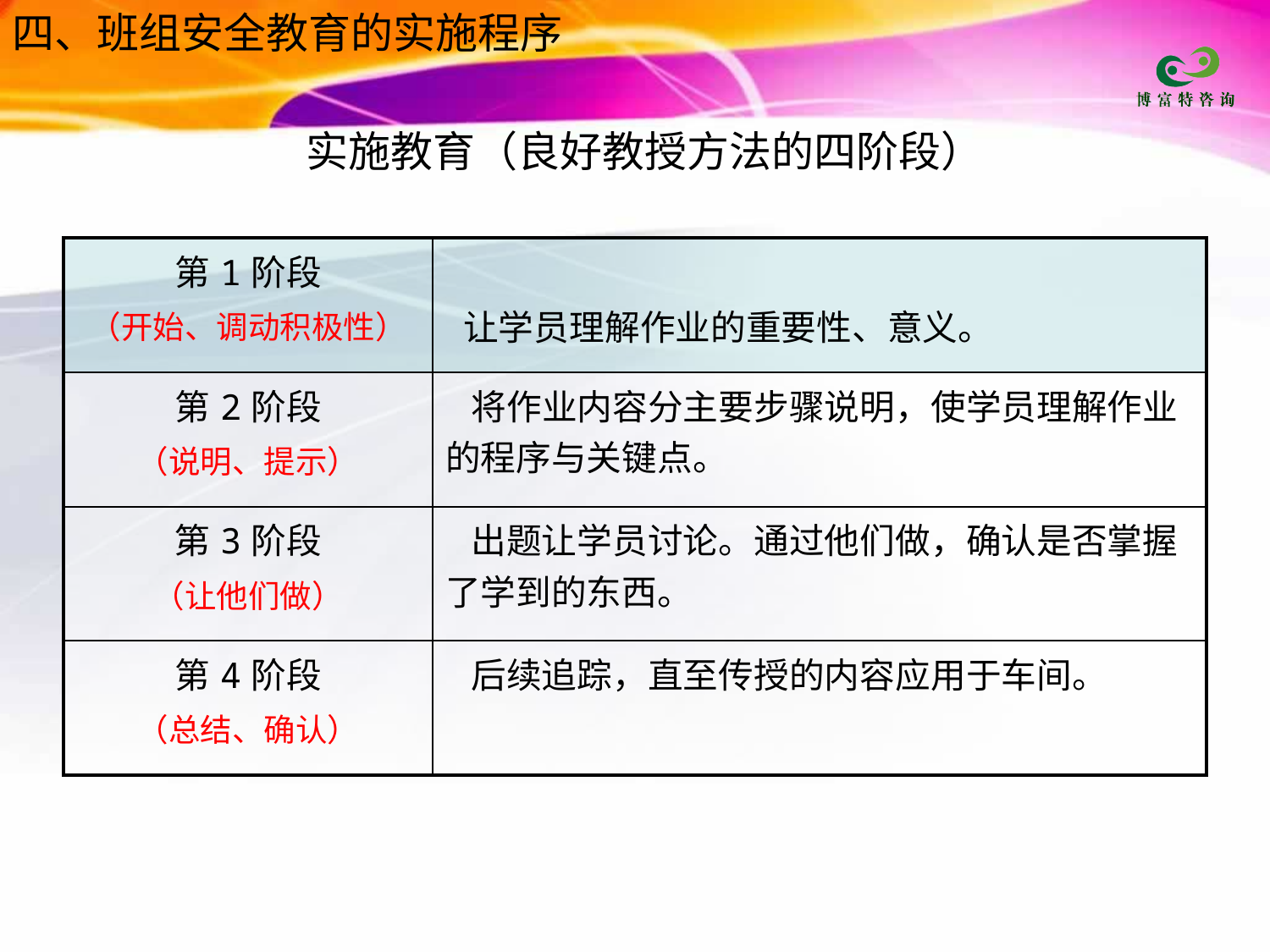

四、班组安全教育的实施程序
实施教育（良好教授方法的四阶段）
| 第1阶段 （开始、调动积极性） | 让学员理解作业的重要性、意义。 |
| --- | --- |
| 第2阶段 （说明、提示） | 将作业内容分主要步骤说明，使学员理解作业的程序与关键点。 |
| 第3阶段 （让他们做） | 出题让学员讨论。通过他们做，确认是否掌握了学到的东西。 |
| 第4阶段 （总结、确认） | 后续追踪，直至传授的内容应用于车间。 |